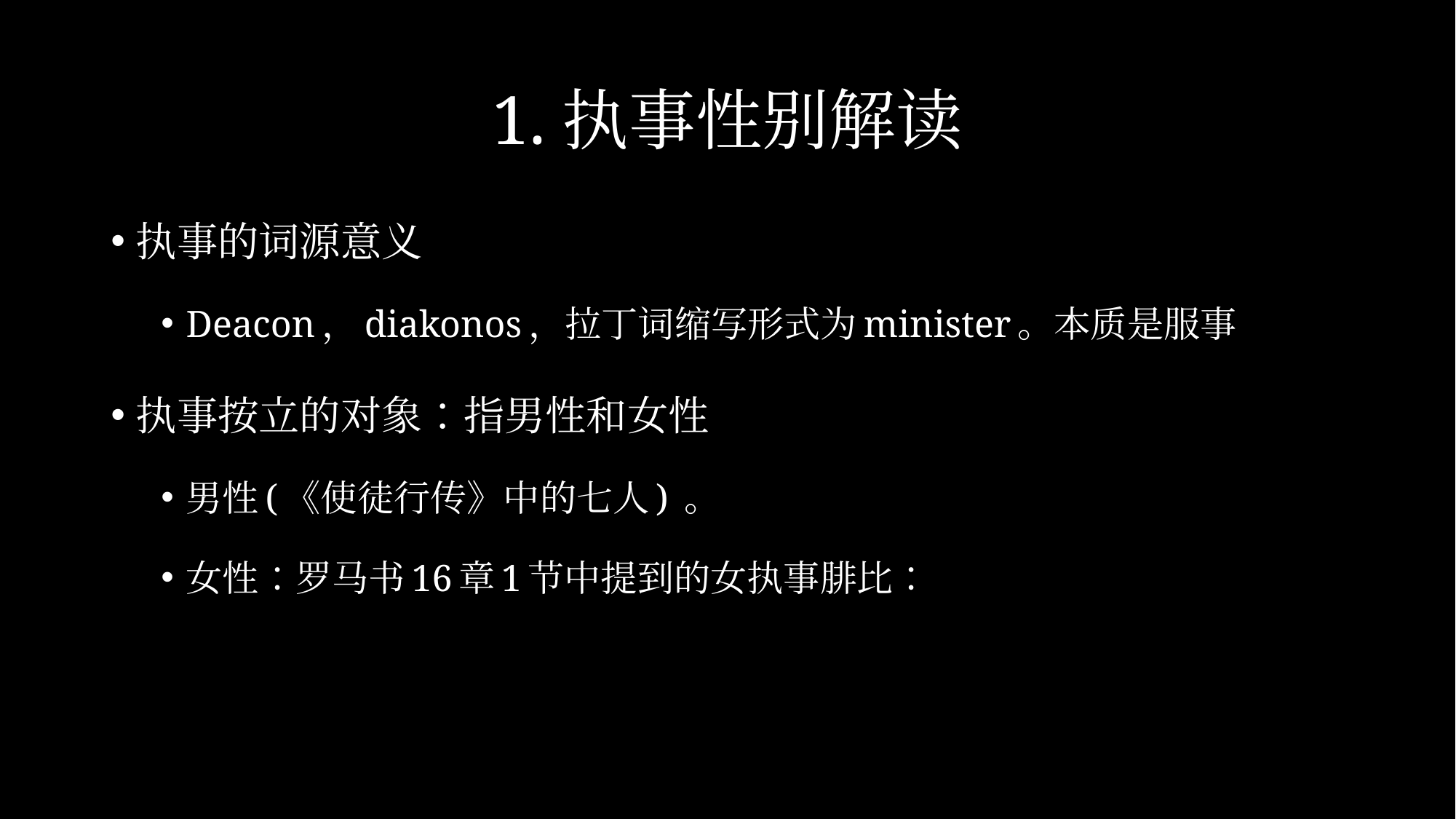

# 1.执事性别解读
执事的词源意义
Deacon，diakonos，拉丁词缩写形式为minister。本质是服事
执事按立的对象：指男性和女性
男性(《使徒行传》中的七人) 。
女性：罗马书16章1节中提到的女执事腓比：